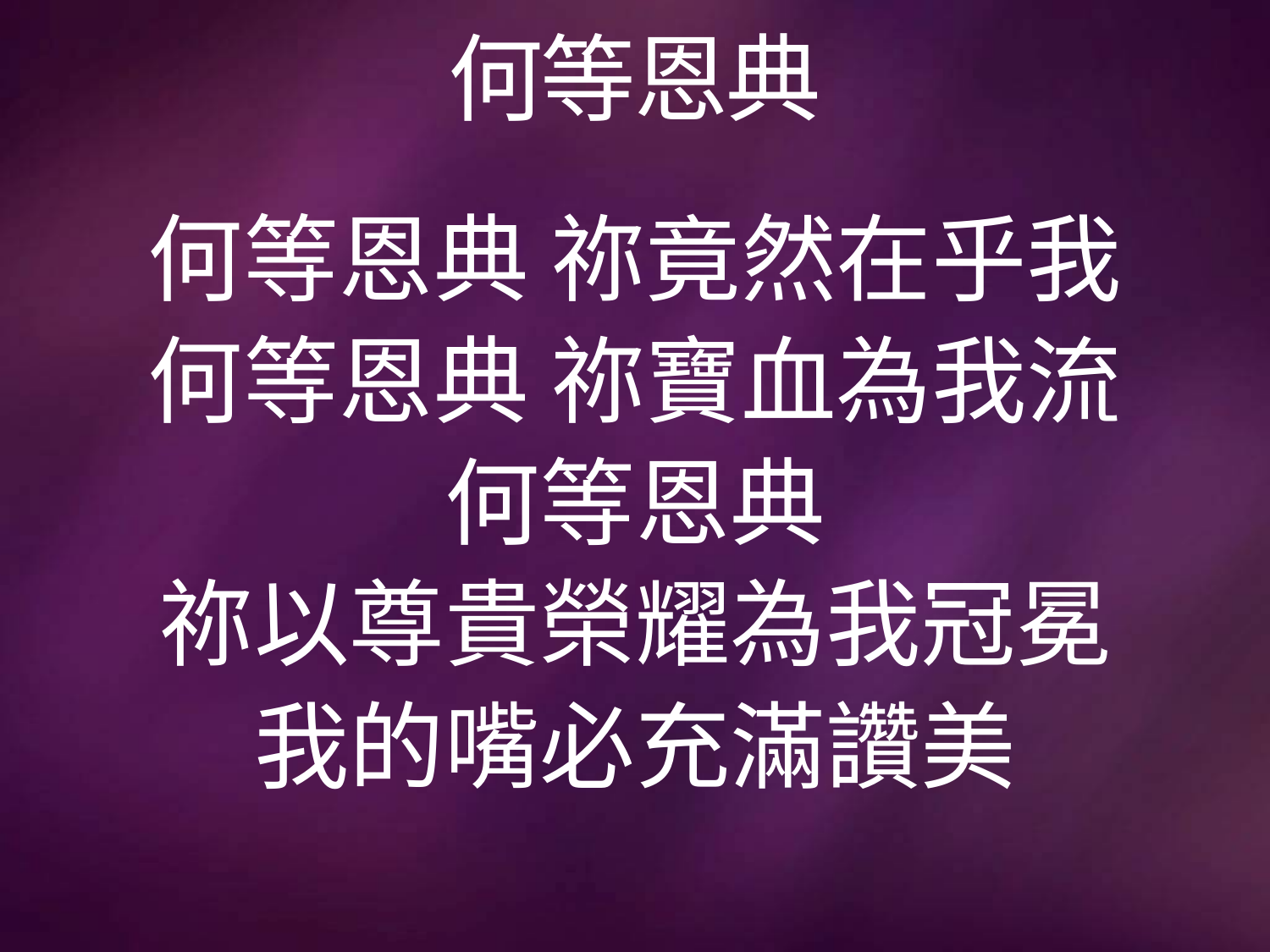

# 何等恩典
何等恩典 祢竟然在乎我
何等恩典 祢寶血為我流
何等恩典
祢以尊貴榮耀為我冠冕
我的嘴必充滿讚美